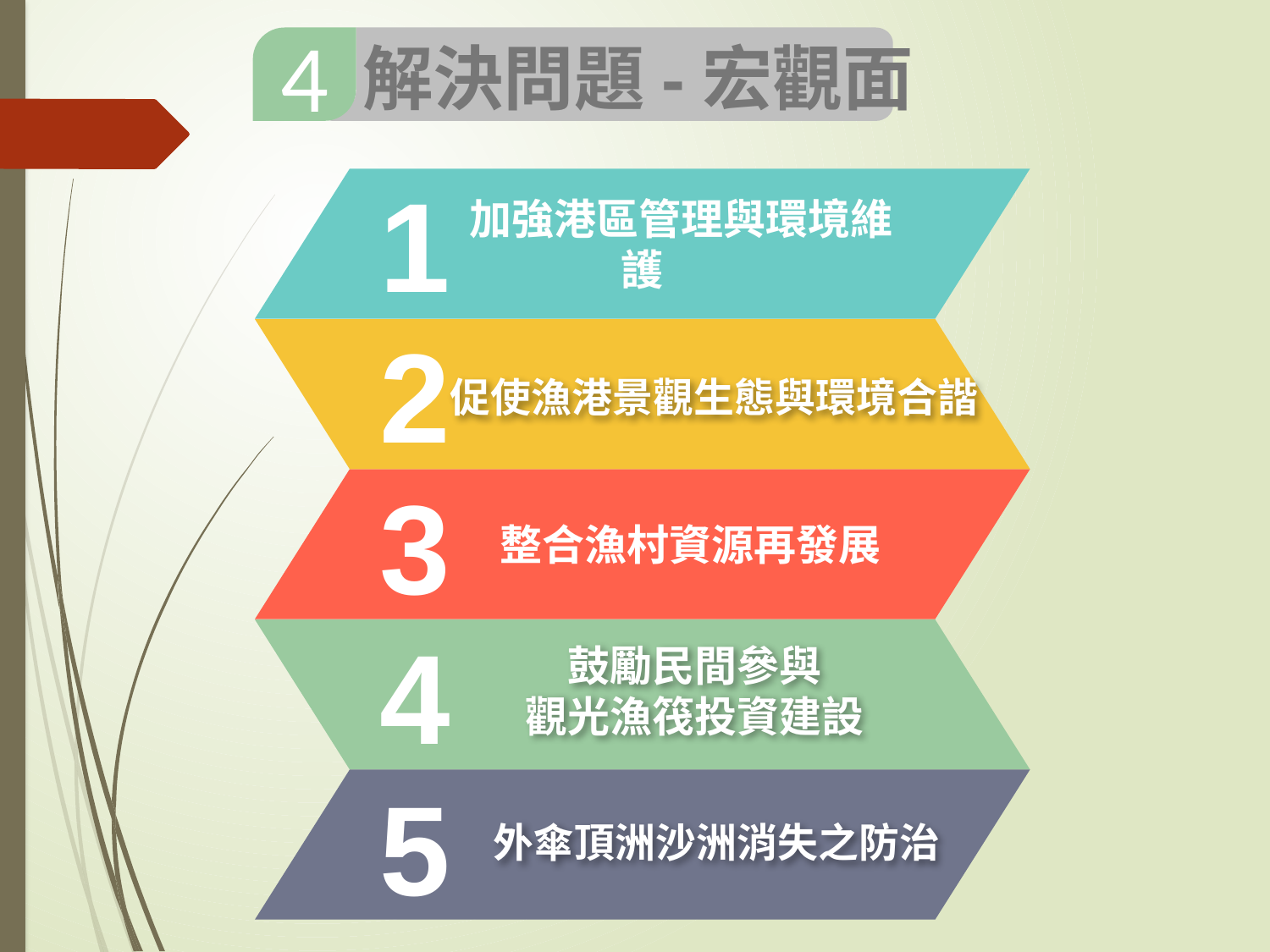

4

解決問題-宏觀面
       加強港區管理與環境維護
1

2
促使漁港景觀生態與環境合諧
         整合漁村資源再發展
3

4
鼓勵民間參與
觀光漁筏投資建設

5
外傘頂洲沙洲消失之防治